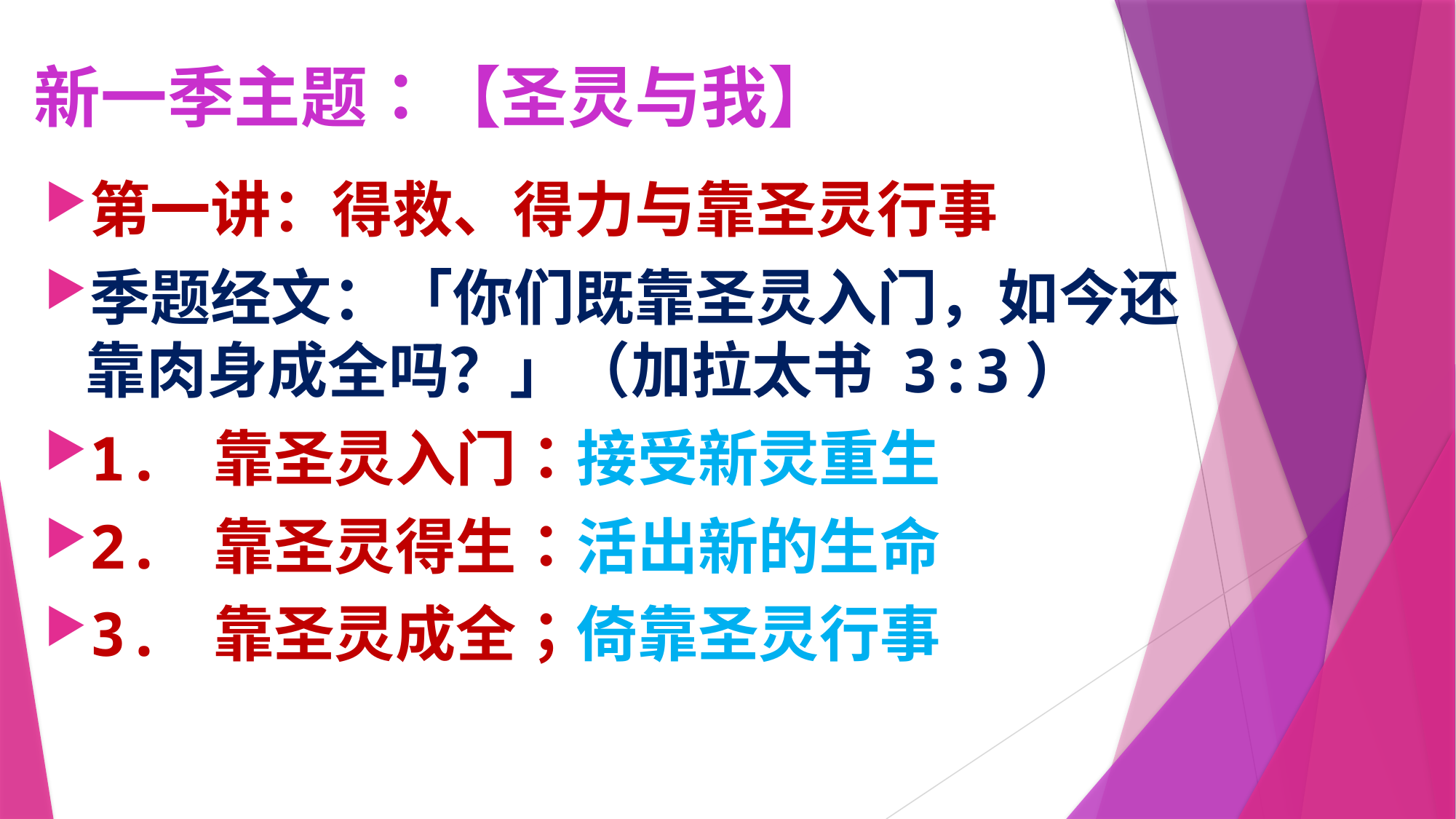

# 新一季主题：【圣灵与我】
第一讲：得救、得力与靠圣灵行事
季题经文：「你们既靠圣灵入门，如今还靠肉身成全吗？」（加拉太书 3:3）
1. 靠圣灵入门：接受新灵重生
2. 靠圣灵得生：活出新的生命
3. 靠圣灵成全；倚靠圣灵行事